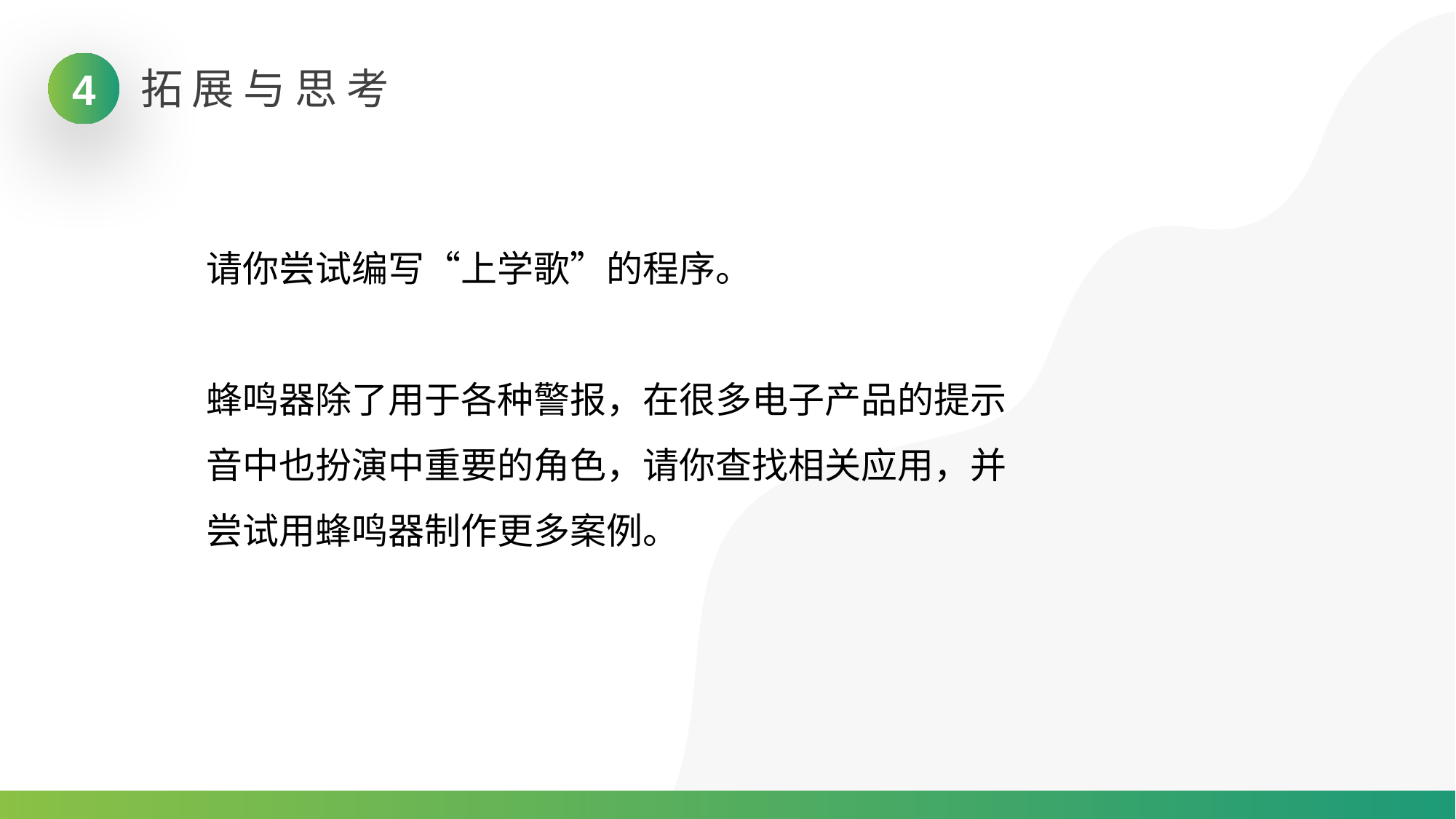

拓展与思考
4
请你尝试编写“上学歌”的程序。

蜂鸣器除了用于各种警报，在很多电子产品的提示音中也扮演中重要的角色，请你查找相关应用，并尝试用蜂鸣器制作更多案例。